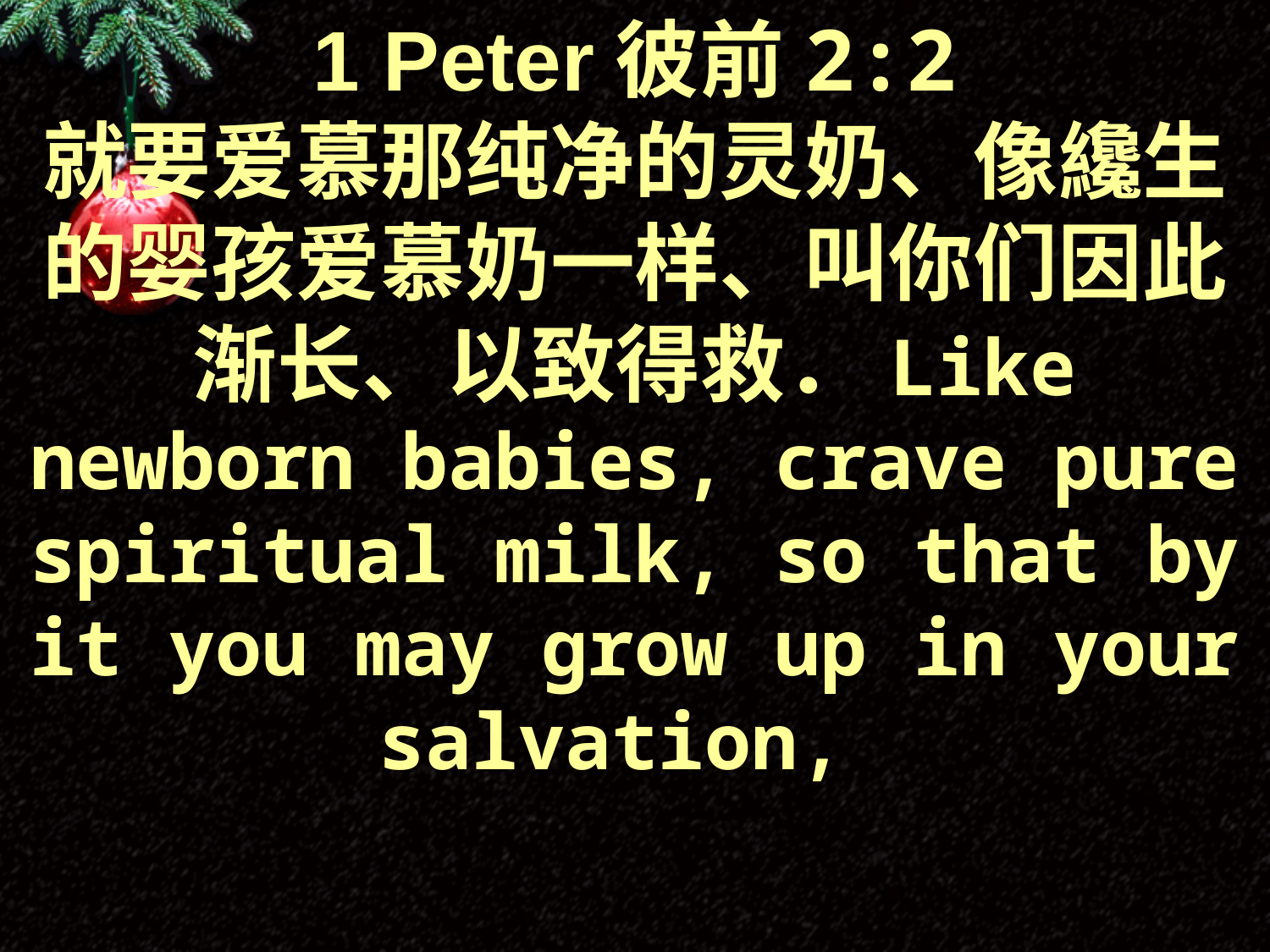

1 Peter彼前2:2
就要爱慕那纯净的灵奶、像纔生的婴孩爱慕奶一样、叫你们因此渐长、以致得救．Like newborn babies, crave pure spiritual milk, so that by it you may grow up in your salvation,